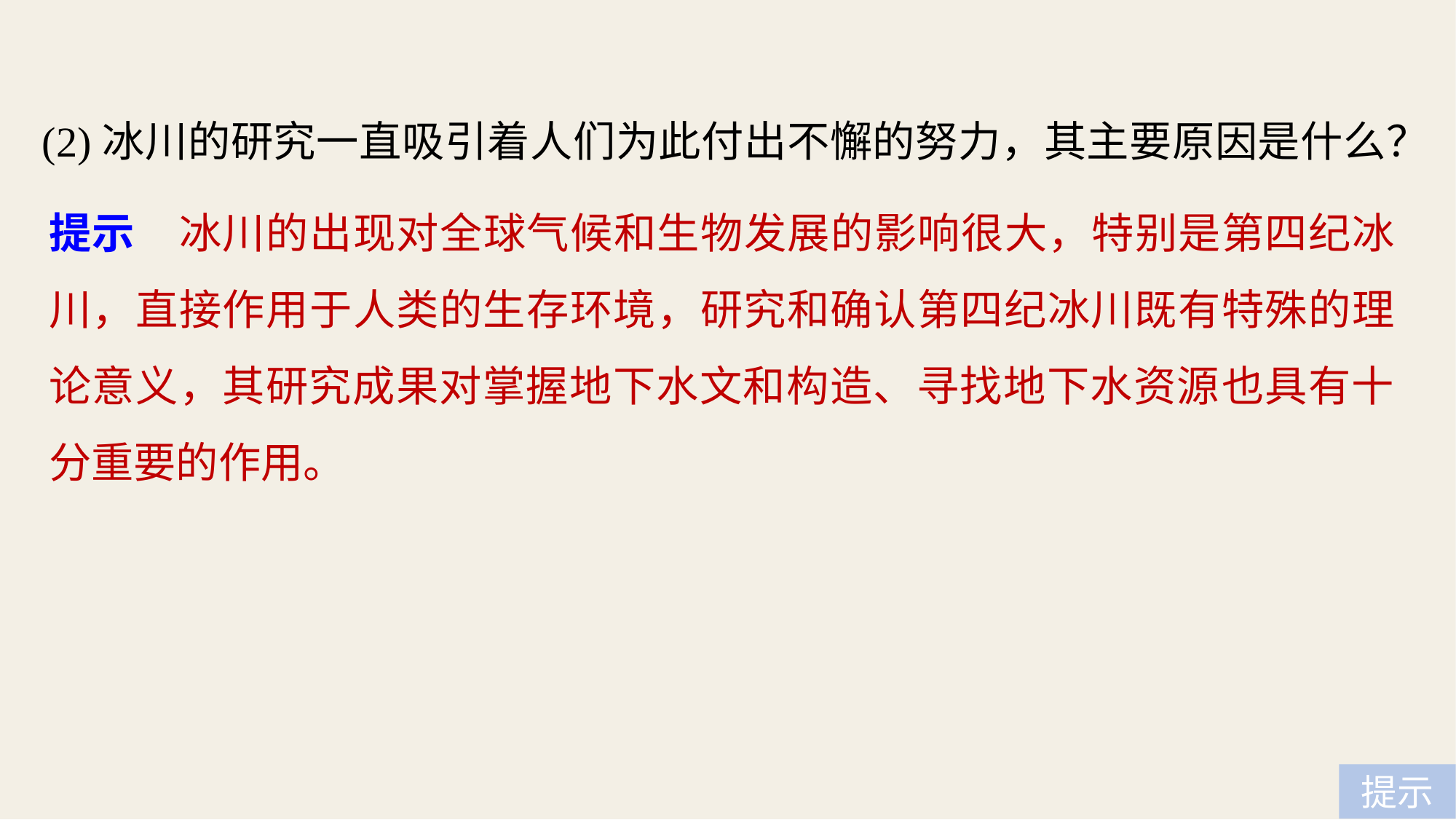

(2)冰川的研究一直吸引着人们为此付出不懈的努力，其主要原因是什么？
提示　冰川的出现对全球气候和生物发展的影响很大，特别是第四纪冰川，直接作用于人类的生存环境，研究和确认第四纪冰川既有特殊的理论意义，其研究成果对掌握地下水文和构造、寻找地下水资源也具有十分重要的作用。
提示